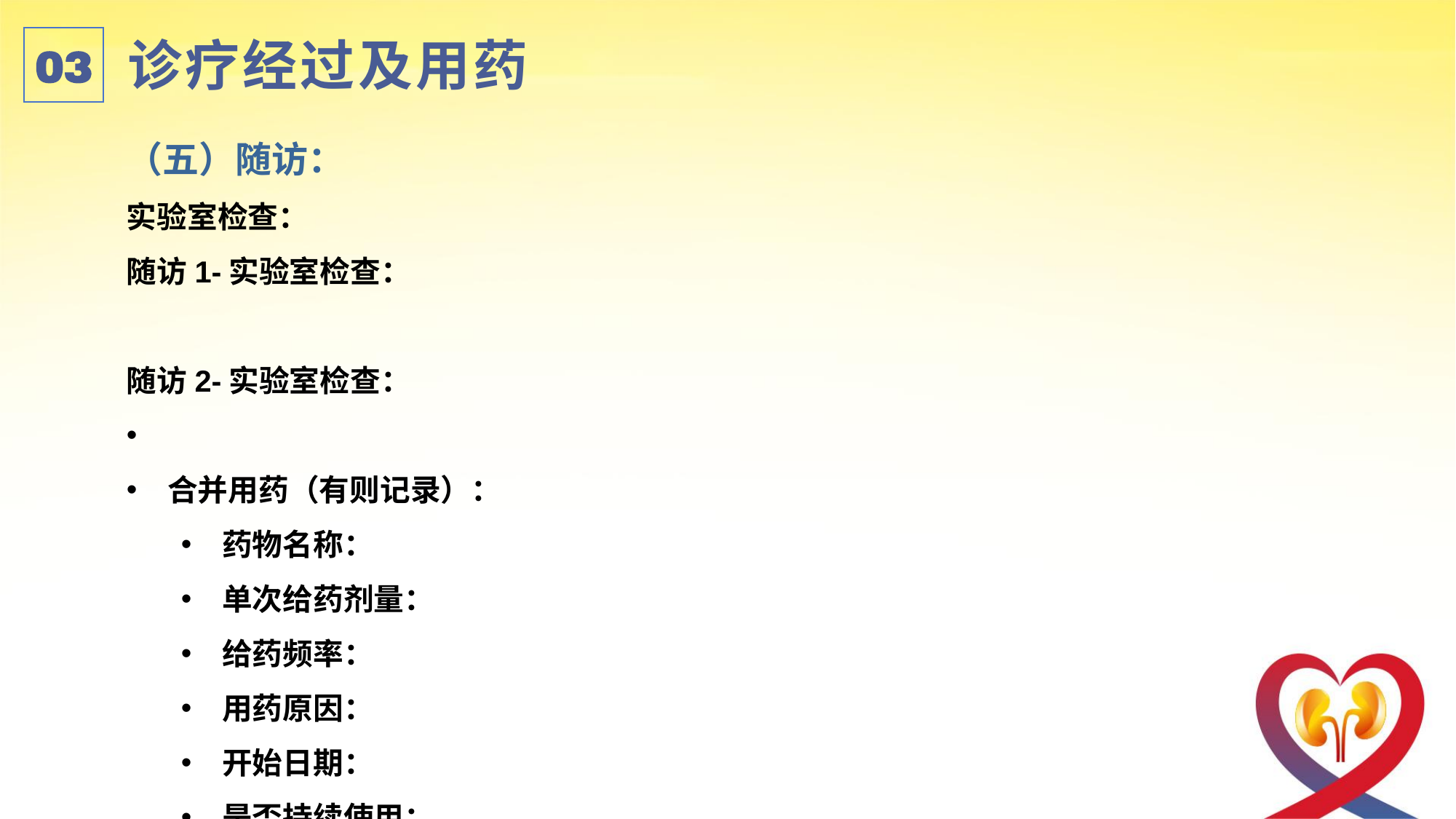

诊疗经过及用药
03
（五）随访：
实验室检查：
随访1-实验室检查：

随访2-实验室检查：

合并用药（有则记录）：
药物名称：
单次给药剂量：
给药频率：
用药原因：
开始日期：
是否持续使用：
结束日期：
不良事件：
严重不良事件：